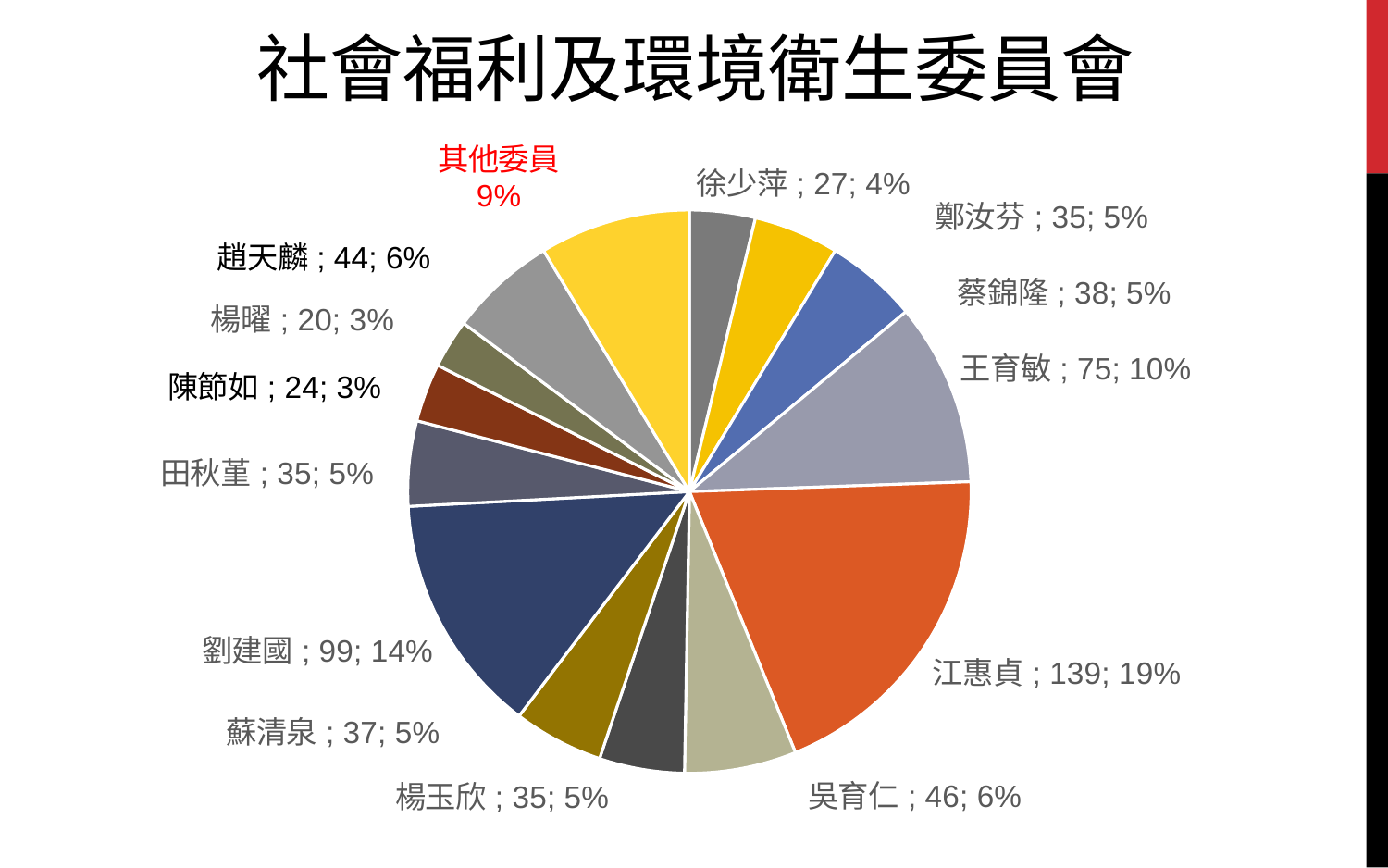

社會福利及環境衛生委員會

### Chart

| Category | 欄1 |
|---|---|
| 徐少萍 | 27.0 |
| 鄭汝芬 | 35.0 |
| 蔡錦隆 | 38.0 |
| 王育敏 | 75.0 |
| 江惠貞 | 139.0 |
| 吳育仁 | 46.0 |
| 楊玉欣 | 35.0 |
| 蘇清泉 | 37.0 |
| 劉建國 | 99.0 |
| 田秋堇 | 35.0 |
| 陳節如 | 24.0 |
| 楊曜 | 20.0 |
| 趙天麟 | 44.0 |
| 其他委員 | 62.0 |